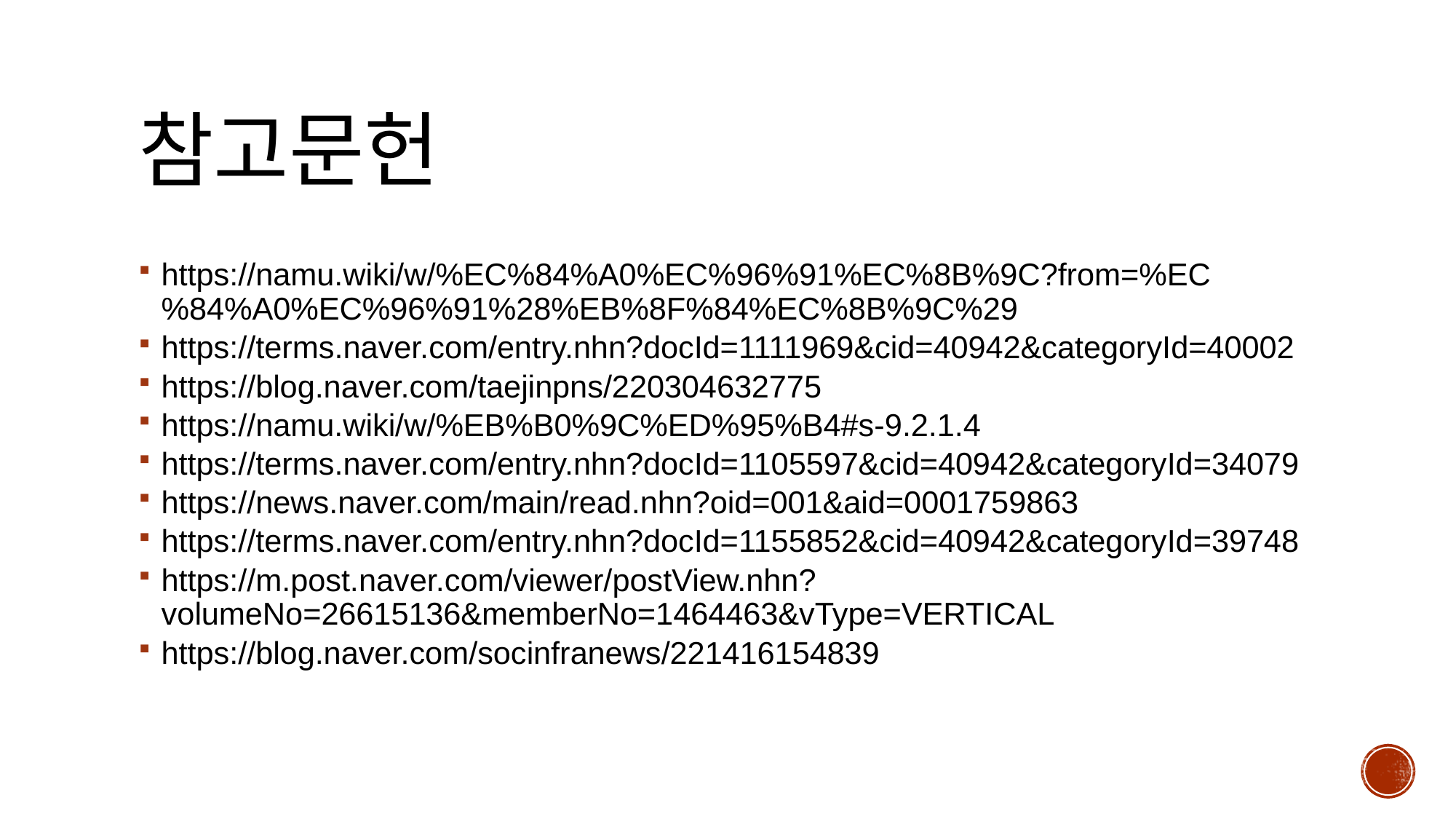

# 참고문헌
https://namu.wiki/w/%EC%84%A0%EC%96%91%EC%8B%9C?from=%EC%84%A0%EC%96%91%28%EB%8F%84%EC%8B%9C%29
https://terms.naver.com/entry.nhn?docId=1111969&cid=40942&categoryId=40002
https://blog.naver.com/taejinpns/220304632775
https://namu.wiki/w/%EB%B0%9C%ED%95%B4#s-9.2.1.4
https://terms.naver.com/entry.nhn?docId=1105597&cid=40942&categoryId=34079
https://news.naver.com/main/read.nhn?oid=001&aid=0001759863
https://terms.naver.com/entry.nhn?docId=1155852&cid=40942&categoryId=39748
https://m.post.naver.com/viewer/postView.nhn?volumeNo=26615136&memberNo=1464463&vType=VERTICAL
https://blog.naver.com/socinfranews/221416154839